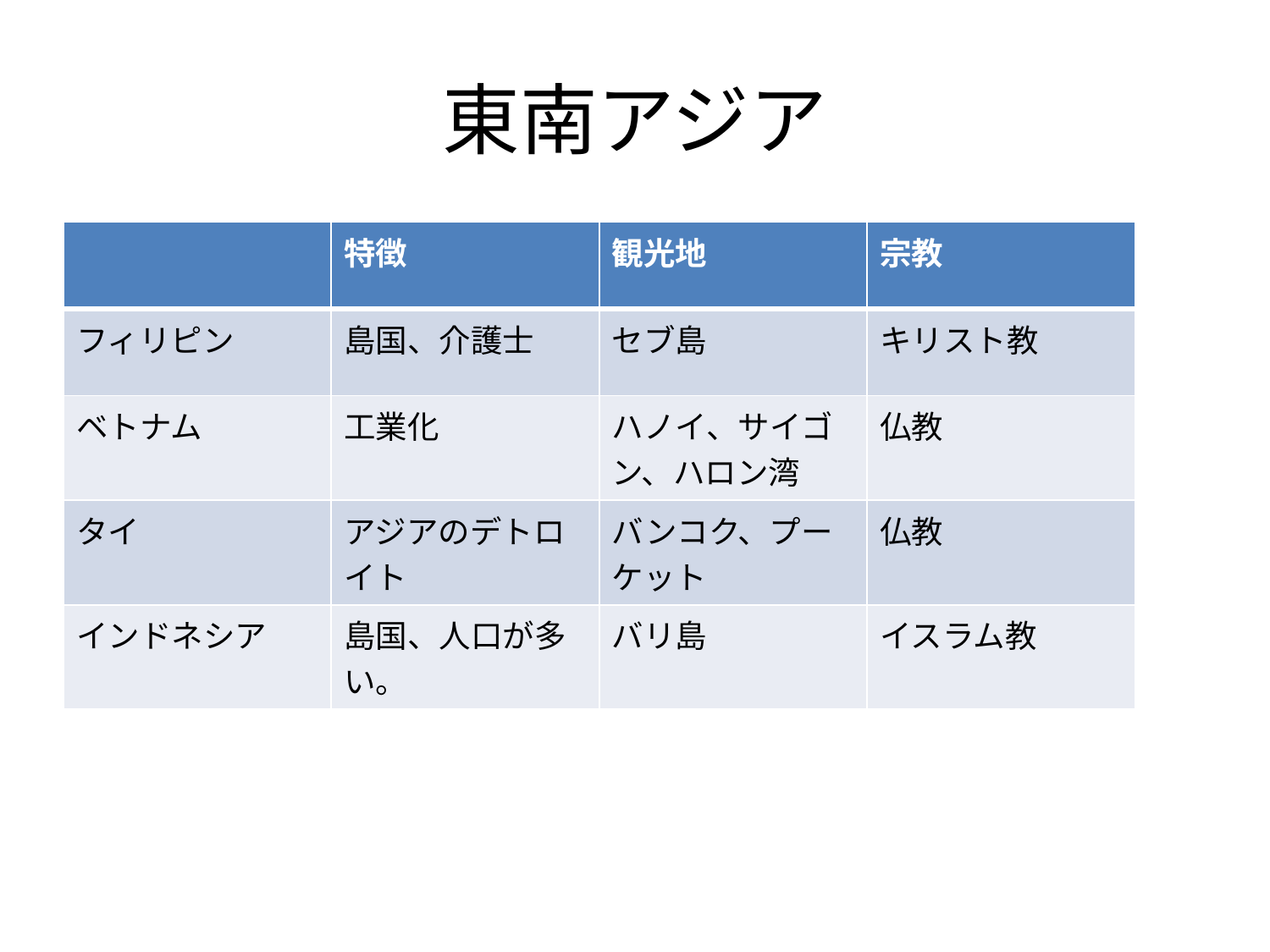

# 東南アジア
|  | 特徴 | 観光地 | 宗教 |
| --- | --- | --- | --- |
| フィリピン | 島国、介護士 | セブ島 | キリスト教 |
| ベトナム | 工業化 | ハノイ、サイゴン、ハロン湾 | 仏教 |
| タイ | アジアのデトロイト | バンコク、プーケット | 仏教 |
| インドネシア | 島国、人口が多い。 | バリ島 | イスラム教 |